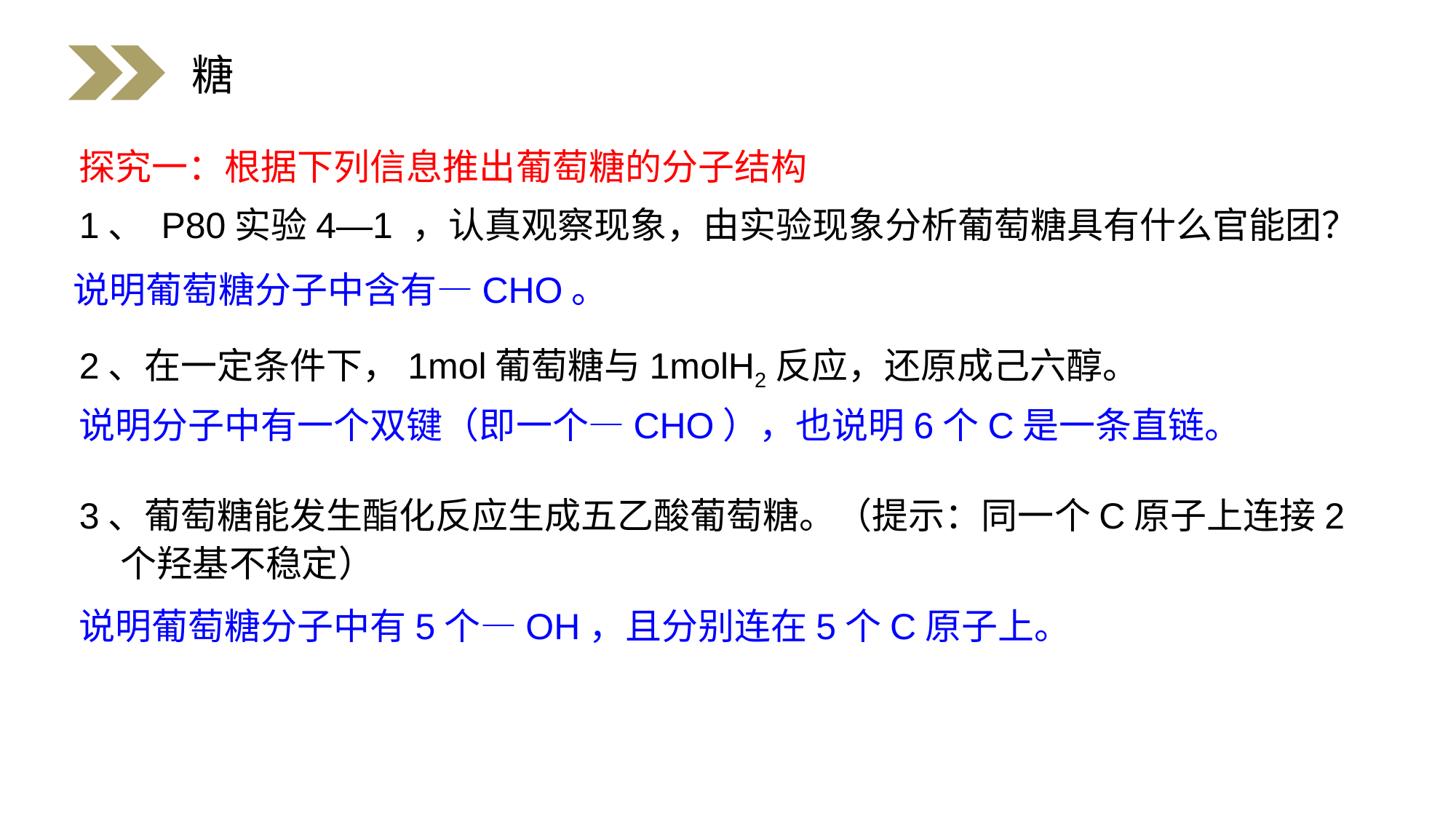

糖
探究一：根据下列信息推出葡萄糖的分子结构
1、 P80实验4—1 ，认真观察现象，由实验现象分析葡萄糖具有什么官能团？

2、在一定条件下，1mol葡萄糖与1molH2反应，还原成己六醇。

3、葡萄糖能发生酯化反应生成五乙酸葡萄糖。（提示：同一个C原子上连接2个羟基不稳定）

说明葡萄糖分子中含有—CHO。
说明分子中有一个双键（即一个—CHO），也说明6个C是一条直链。
说明葡萄糖分子中有5个—OH，且分别连在5个C原子上。